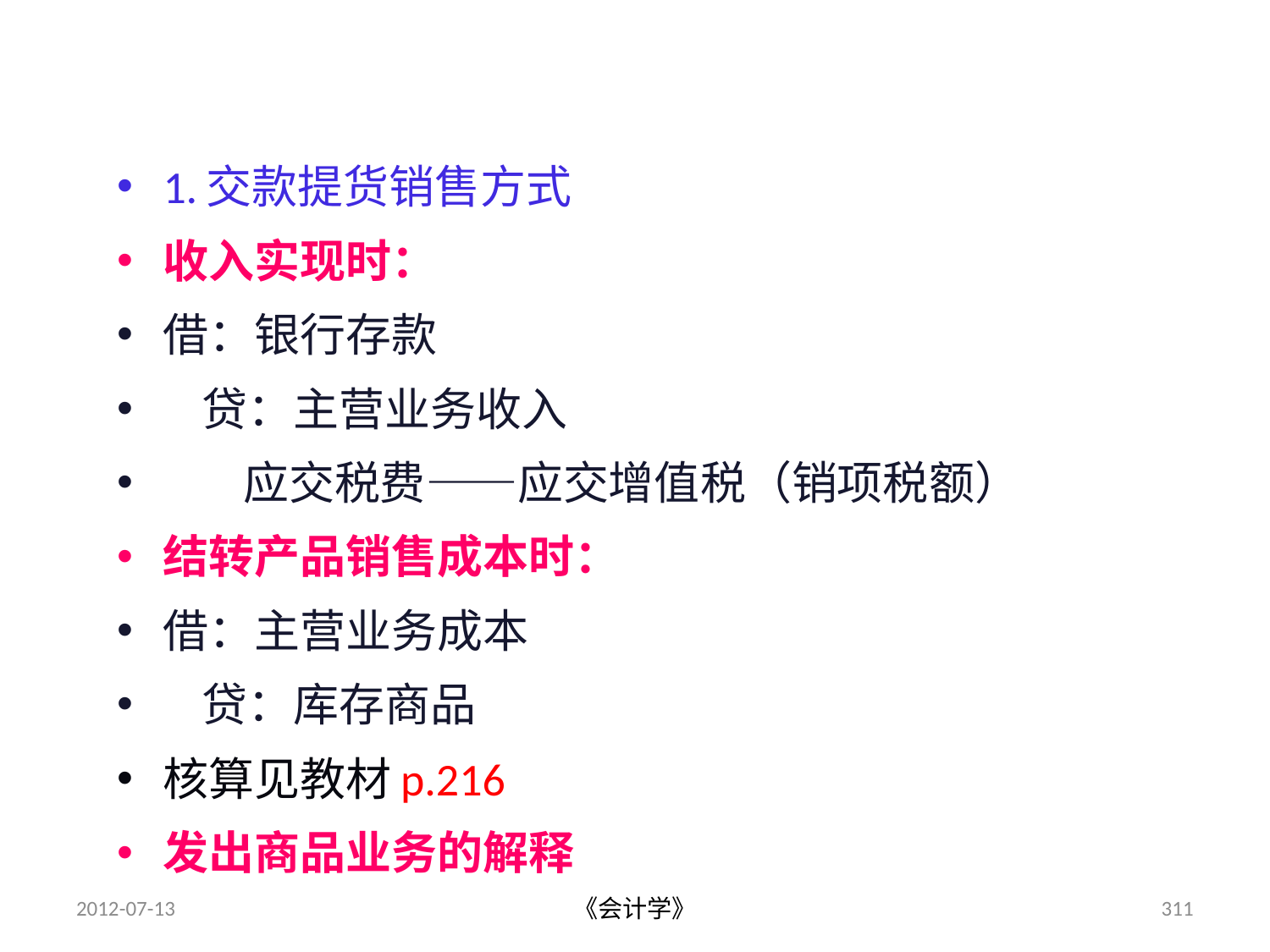

# （一）商品销售收入及其成本结转
1.交款提货销售方式
收入实现时：
借：银行存款
   贷：主营业务收入
       应交税费——应交增值税（销项税额）
结转产品销售成本时：
借：主营业务成本
   贷：库存商品
核算见教材p.216
发出商品业务的解释
2012-07-13
《会计学》
311